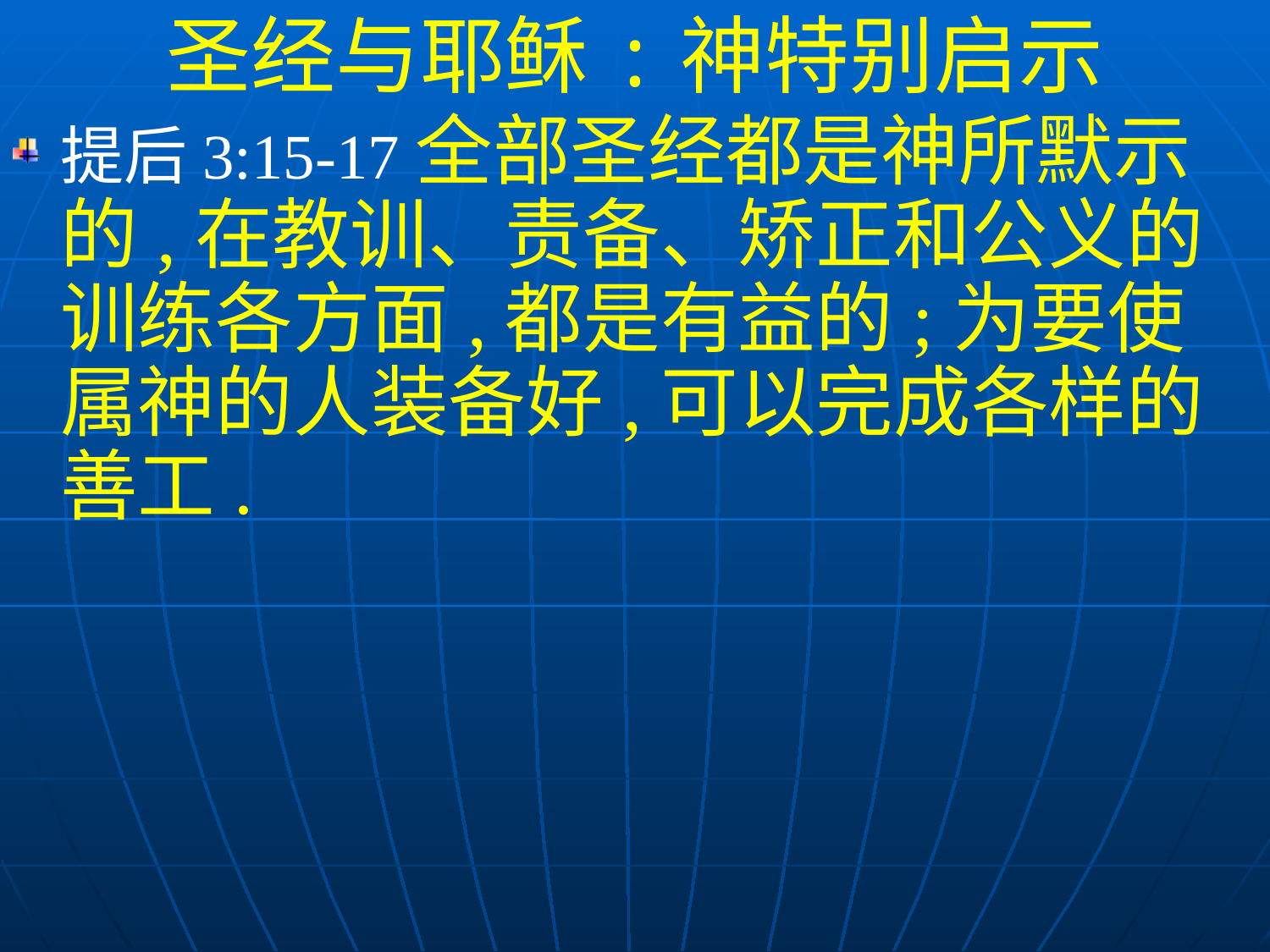

圣经与耶稣:神特别启示
提后3:15-17全部圣经都是神所默示的,在教训、责备、矫正和公义的训练各方面,都是有益的;为要使属神的人装备好,可以完成各样的善工.